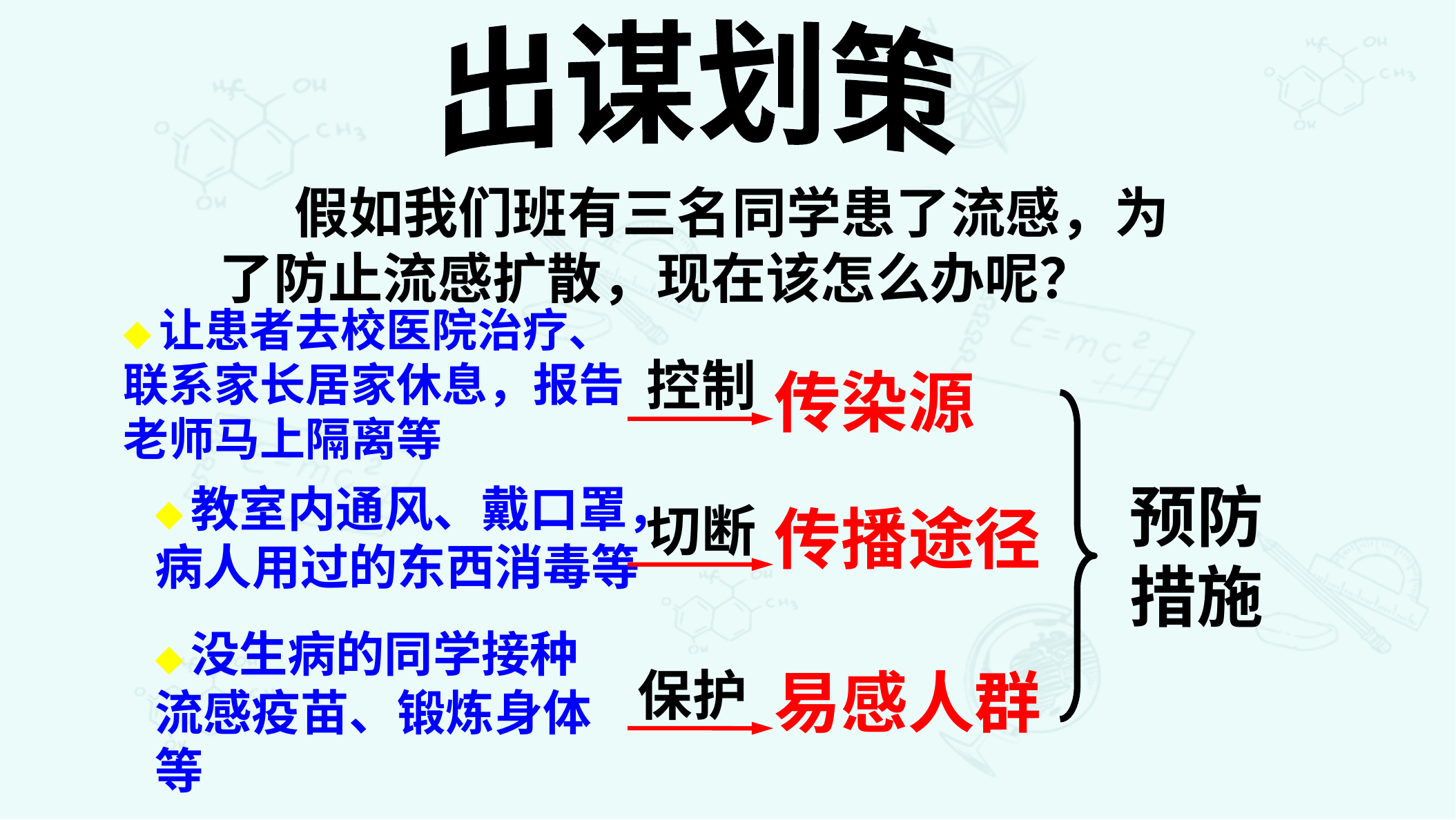

出谋划策
     假如我们班有三名同学患了流感，为了防止流感扩散，现在该怎么办呢？
◆让患者去校医院治疗、联系家长居家休息，报告老师马上隔离等
控制
传染源

预防措施

◆教室内通风、戴口罩，病人用过的东西消毒等
切断
传播途径

◆没生病的同学接种流感疫苗、锻炼身体等
保护
易感人群